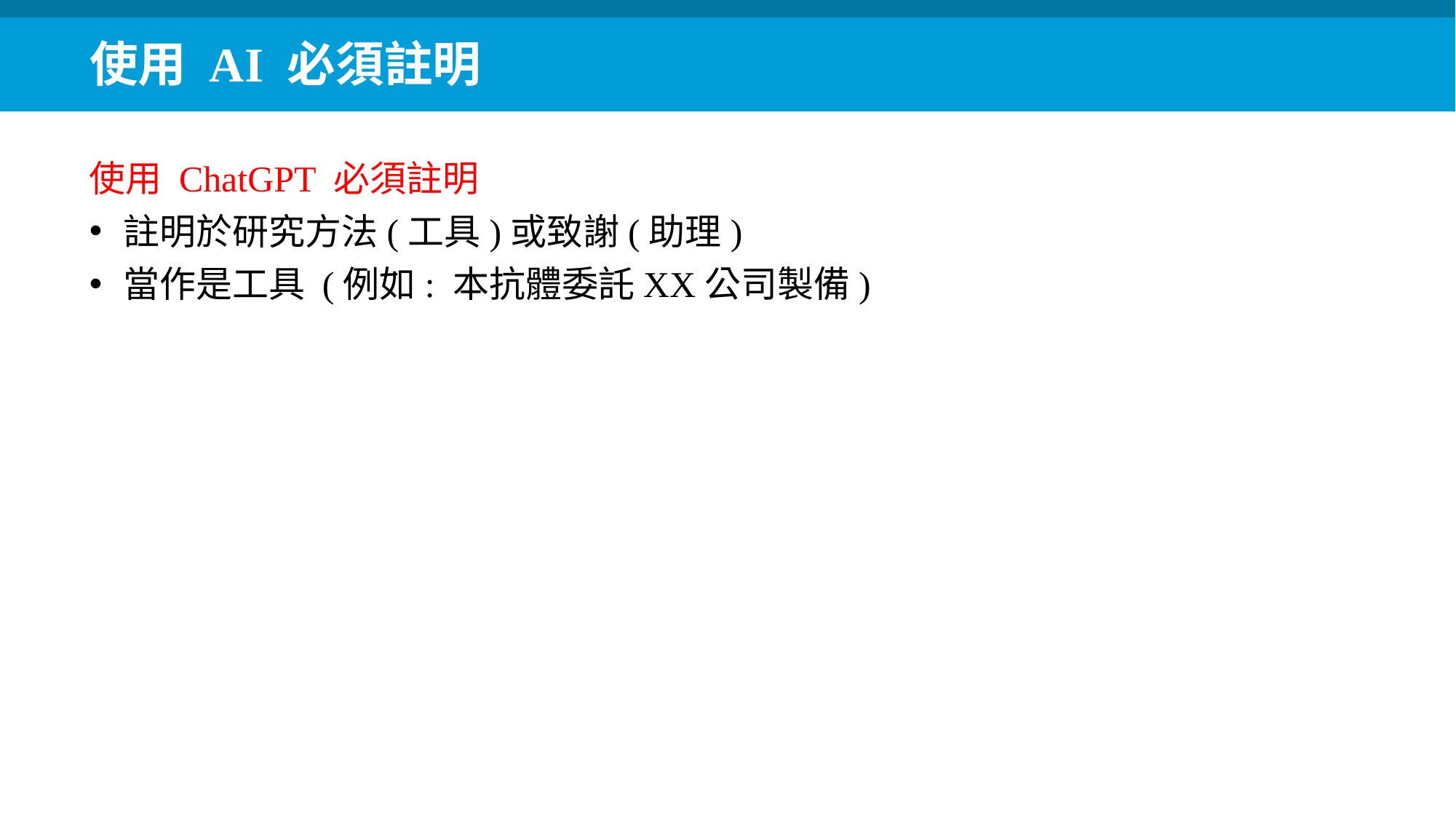

使用 AI 必須註明
使用 ChatGPT 必須註明
註明於研究方法(工具)或致謝(助理)
當作是工具 (例如: 本抗體委託XX公司製備)